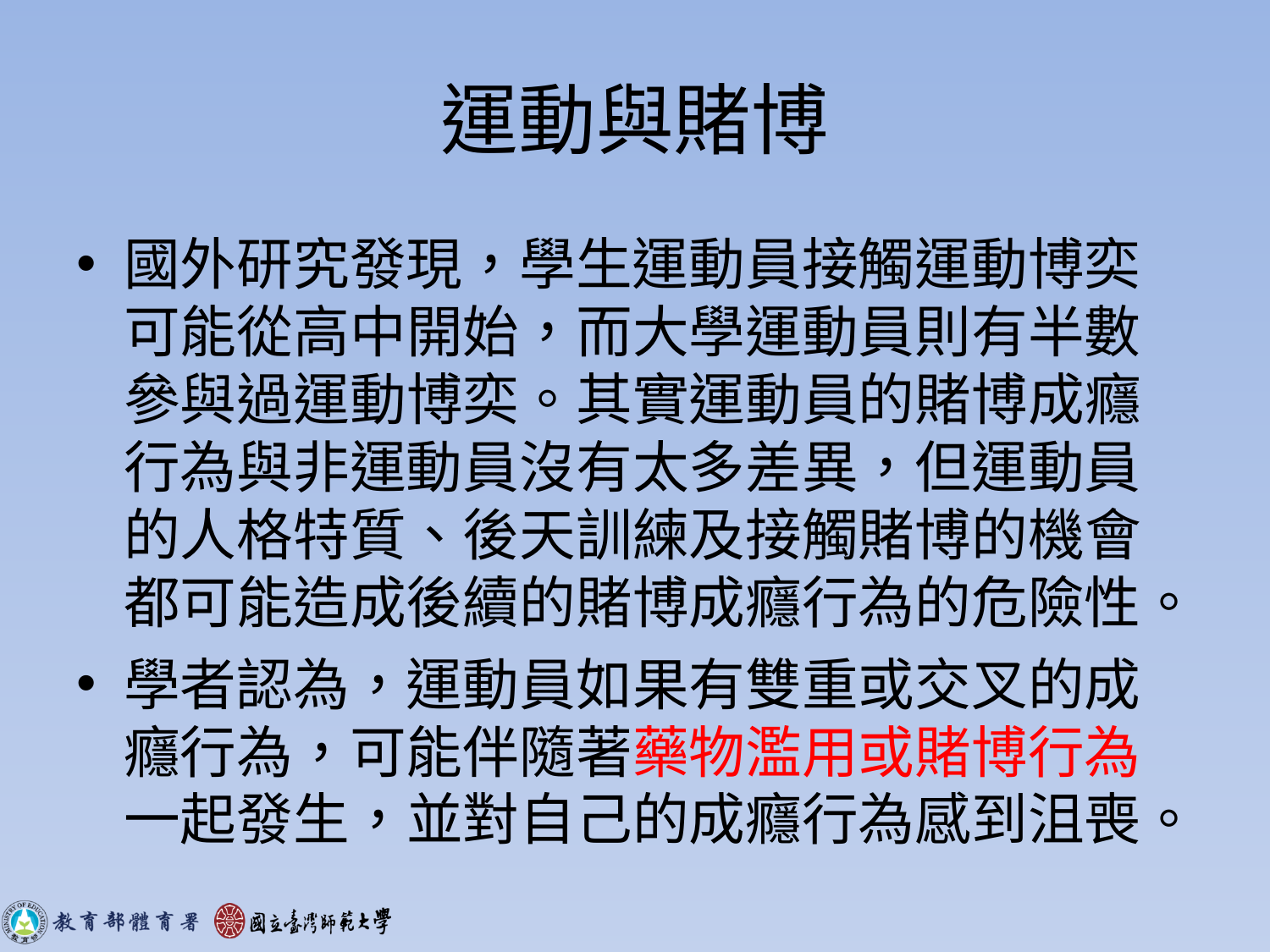

# 運動與賭博
國外研究發現，學生運動員接觸運動博奕可能從高中開始，而大學運動員則有半數參與過運動博奕。其實運動員的賭博成癮行為與非運動員沒有太多差異，但運動員的人格特質、後天訓練及接觸賭博的機會都可能造成後續的賭博成癮行為的危險性。
學者認為，運動員如果有雙重或交叉的成癮行為，可能伴隨著藥物濫用或賭博行為一起發生，並對自己的成癮行為感到沮喪。